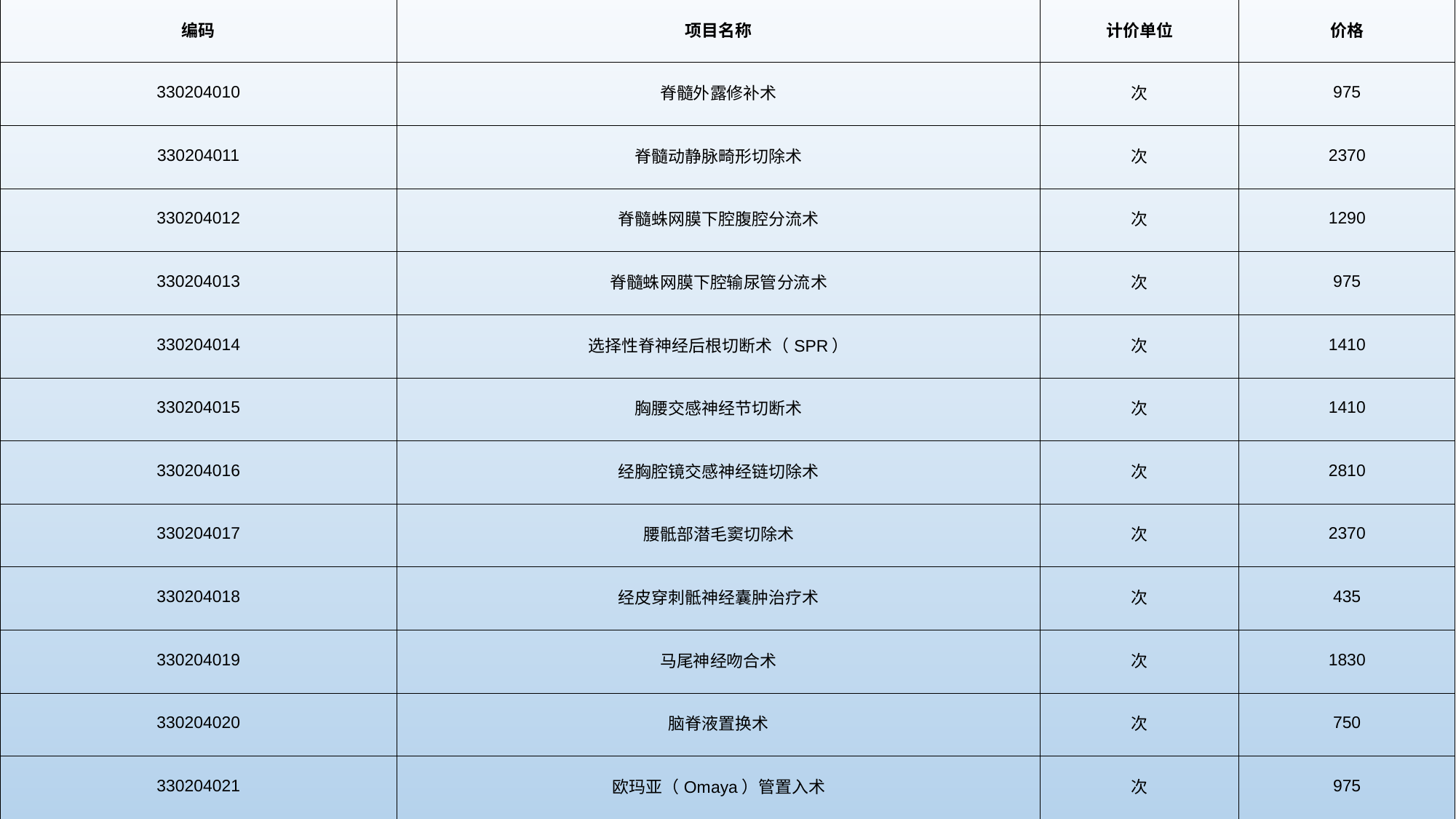

| 编码 | 项目名称 | 计价单位 | 价格 |
| --- | --- | --- | --- |
| 330204010 | 脊髓外露修补术 | 次 | 975 |
| 330204011 | 脊髓动静脉畸形切除术 | 次 | 2370 |
| 330204012 | 脊髓蛛网膜下腔腹腔分流术 | 次 | 1290 |
| 330204013 | 脊髓蛛网膜下腔输尿管分流术 | 次 | 975 |
| 330204014 | 选择性脊神经后根切断术（SPR） | 次 | 1410 |
| 330204015 | 胸腰交感神经节切断术 | 次 | 1410 |
| 330204016 | 经胸腔镜交感神经链切除术 | 次 | 2810 |
| 330204017 | 腰骶部潜毛窦切除术 | 次 | 2370 |
| 330204018 | 经皮穿刺骶神经囊肿治疗术 | 次 | 435 |
| 330204019 | 马尾神经吻合术 | 次 | 1830 |
| 330204020 | 脑脊液置换术 | 次 | 750 |
| 330204021 | 欧玛亚（Omaya）管置入术 | 次 | 975 |